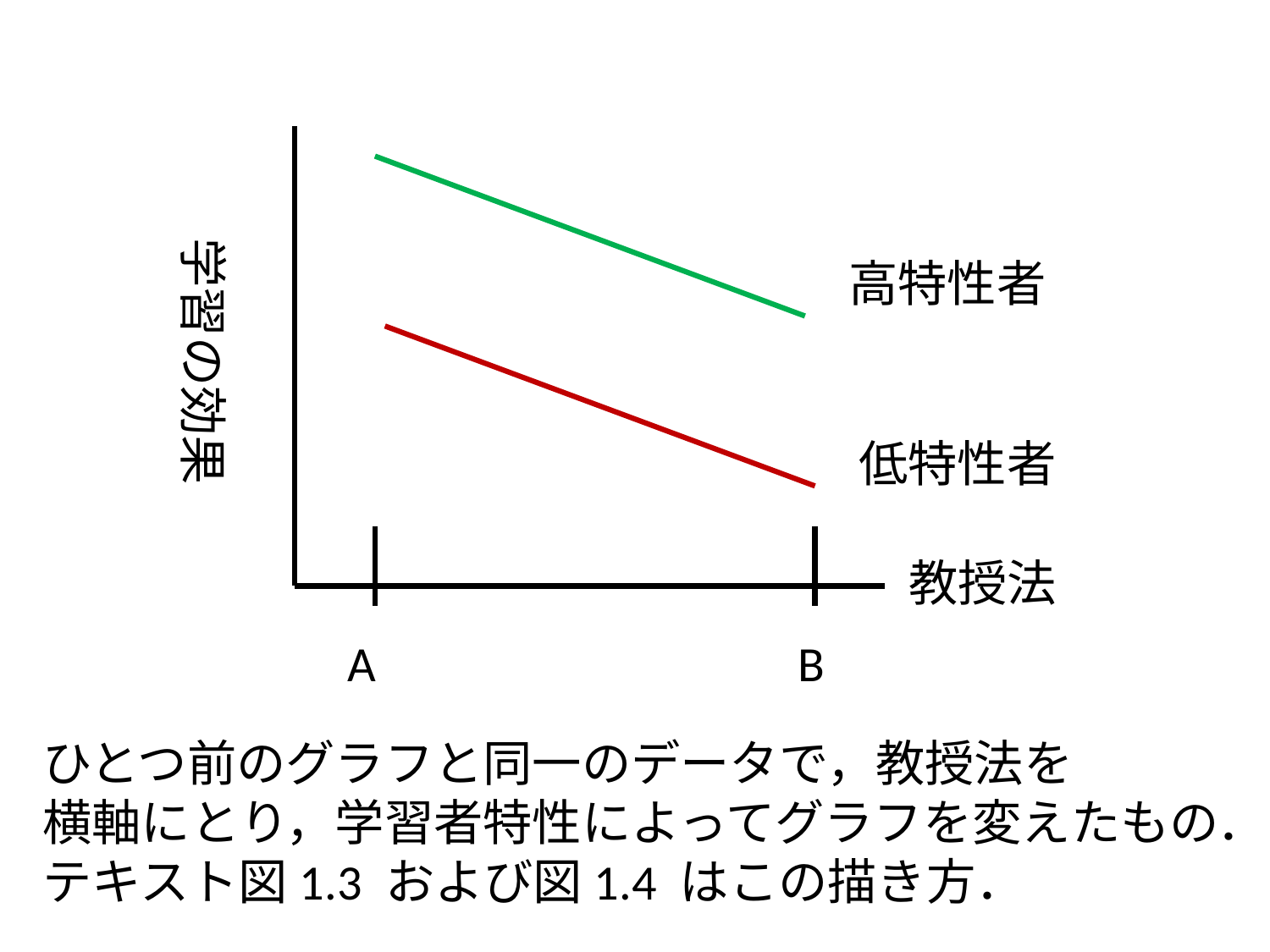

学習の効果
高特性者
低特性者
教授法
A
B
ひとつ前のグラフと同一のデータで，教授法を
横軸にとり，学習者特性によってグラフを変えたもの．
テキスト図1.3 および図1.4 はこの描き方．